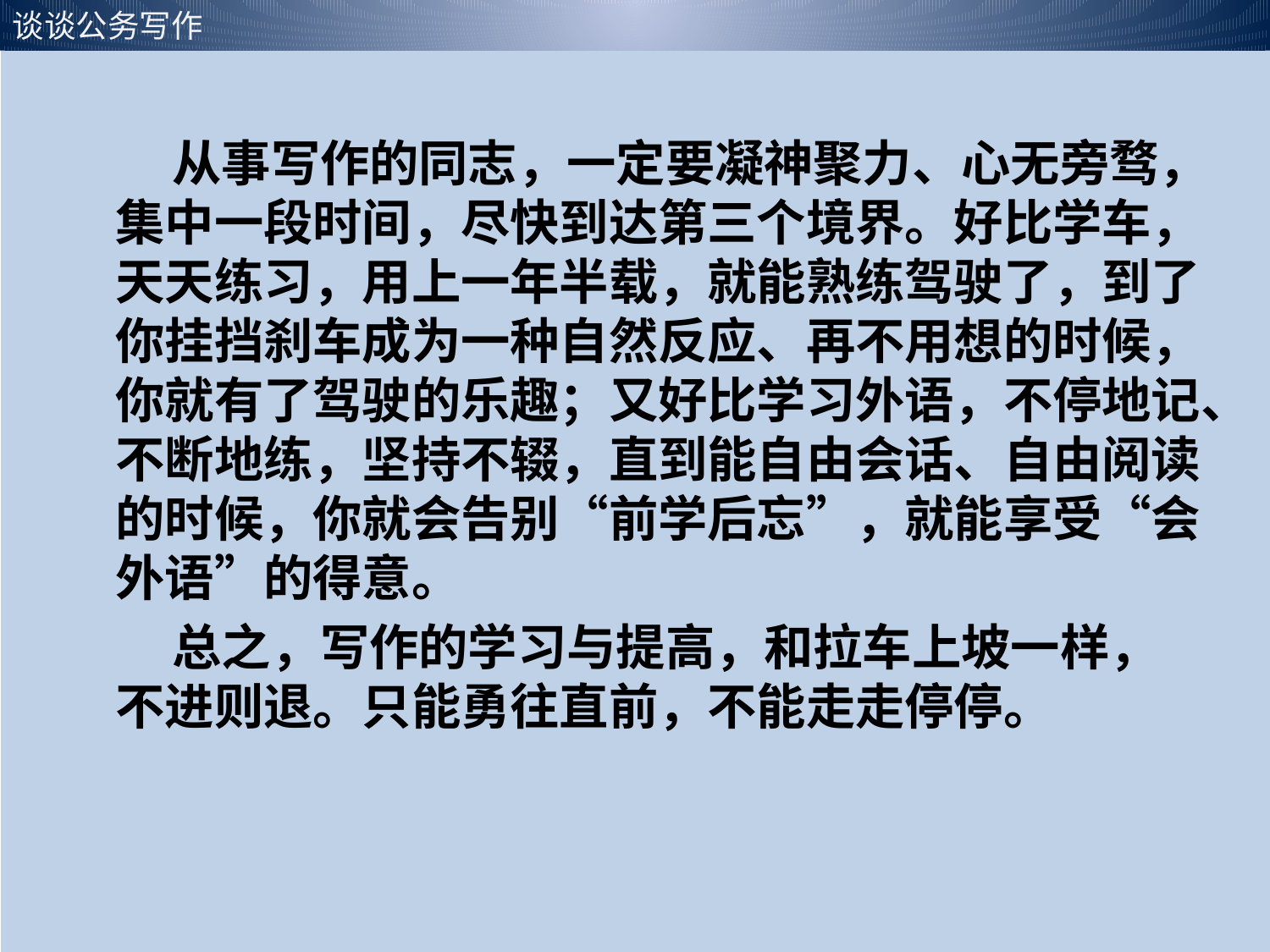

从事写作的同志，一定要凝神聚力、心无旁骛，集中一段时间，尽快到达第三个境界。好比学车，天天练习，用上一年半载，就能熟练驾驶了，到了你挂挡刹车成为一种自然反应、再不用想的时候，你就有了驾驶的乐趣；又好比学习外语，不停地记、不断地练，坚持不辍，直到能自由会话、自由阅读的时候，你就会告别“前学后忘”，就能享受“会外语”的得意。
    总之，写作的学习与提高，和拉车上坡一样，不进则退。只能勇往直前，不能走走停停。